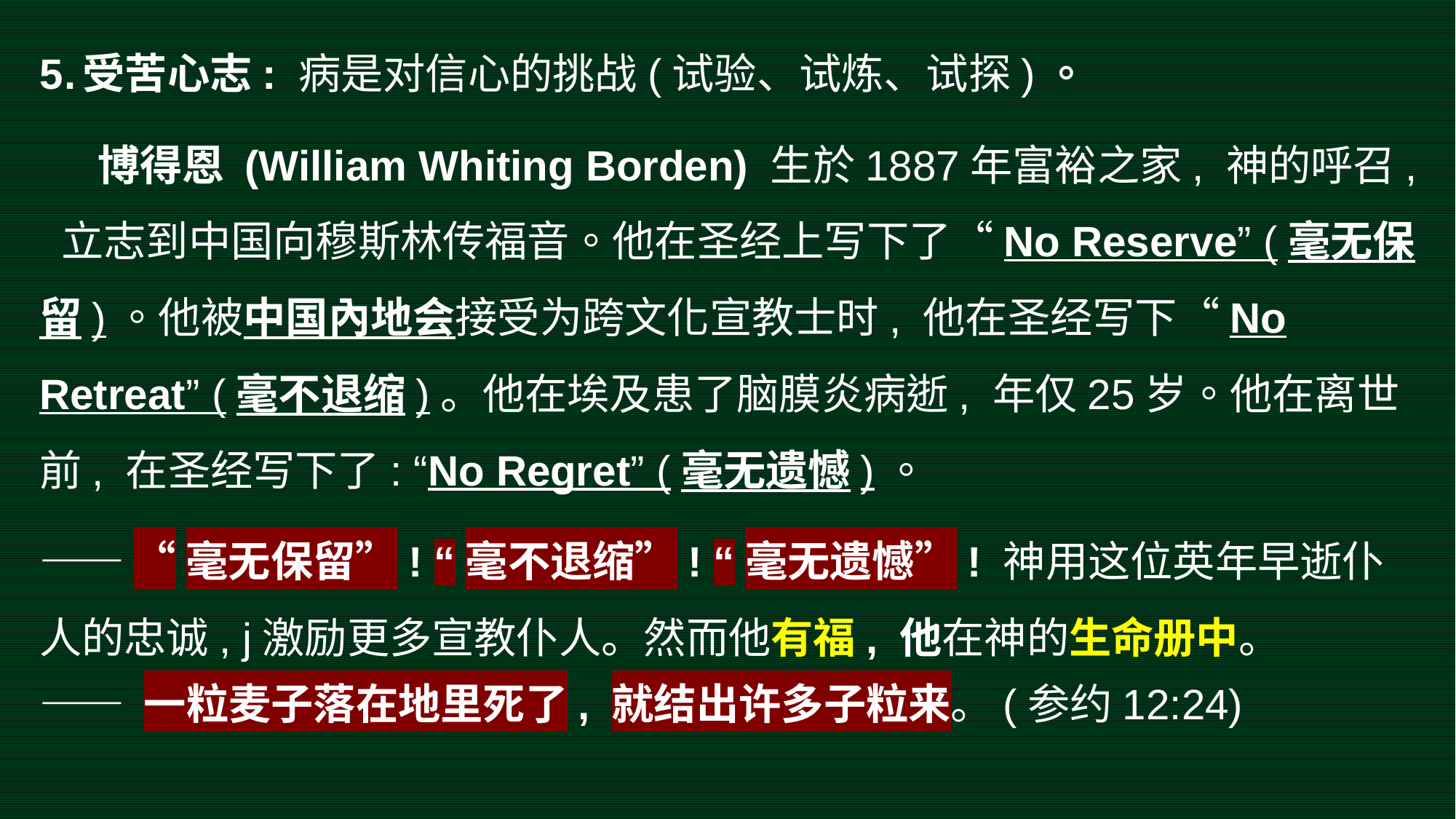

受苦心志: 病是对信心的挑战(试验、试炼、试探)。
     博得恩 (William Whiting Borden) 生於1887年富裕之家, 神的呼召, 立志到中国向穆斯林传福音。他在圣经上写下了“No Reserve” (毫无保留)。他被中国內地会接受为跨文化宣教士时, 他在圣经写下“No Retreat” (毫不退缩)。他在埃及患了脑膜炎病逝, 年仅25岁。他在离世前, 在圣经写下了: “No Regret” (毫无遗憾)。
—— “毫无保留”! “毫不退缩”! “毫无遗憾”! 神用这位英年早逝仆人的忠诚, j激励更多宣教仆人。然而他有福, 他在神的生命册中。
—— 一粒麦子落在地里死了, 就结出许多子粒来。(参约12:24)